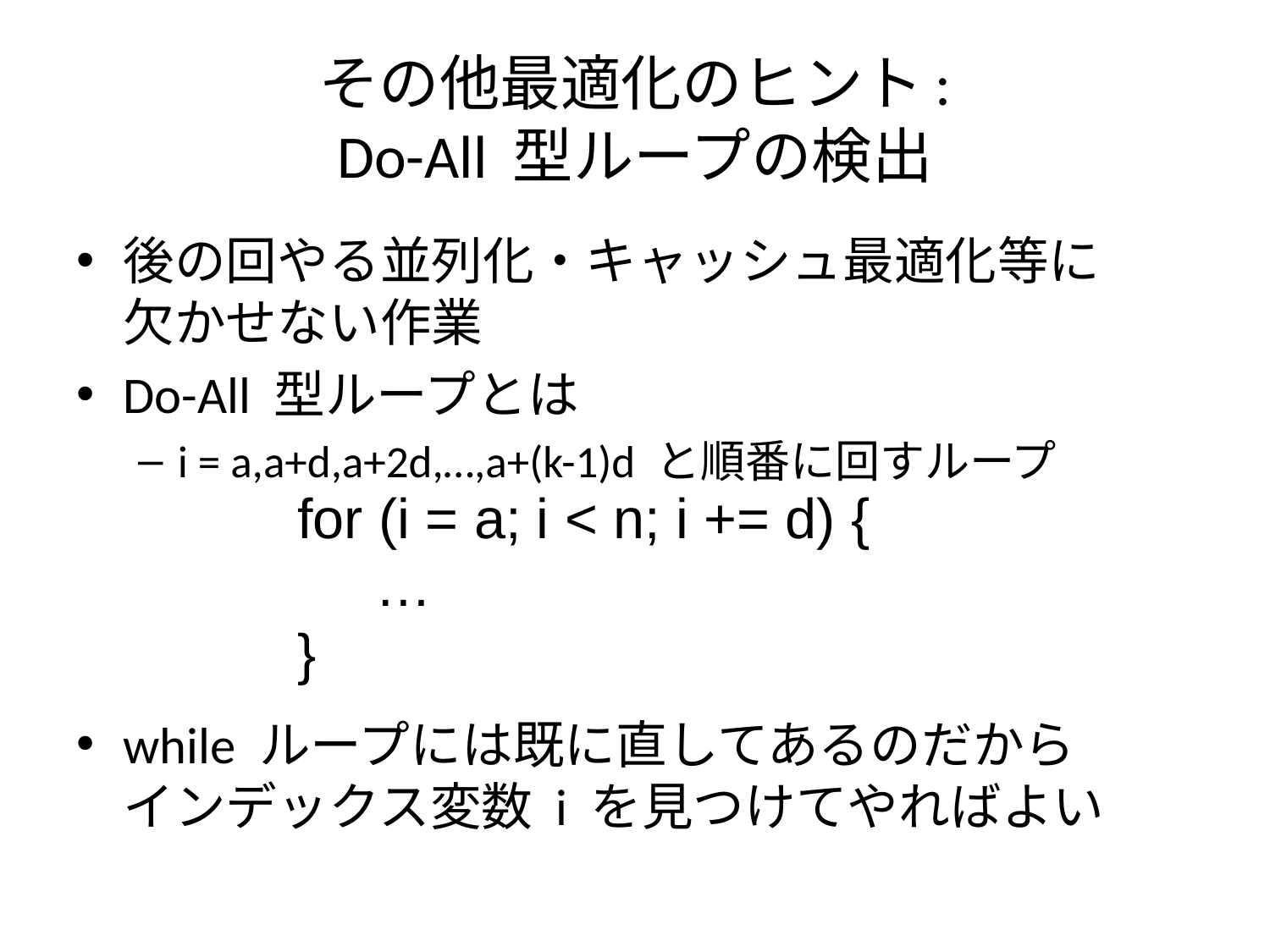

# その他最適化のヒント: Do-All 型ループの検出
後の回やる並列化・キャッシュ最適化等に
欠かせない作業
Do-All 型ループとは
i = a,a+d,a+2d,…,a+(k-1)d と順番に回すループ

while ループには既に直してあるのだから
インデックス変数 i を見つけてやればよい
for (i = a; i < n; i += d) {
     …
}